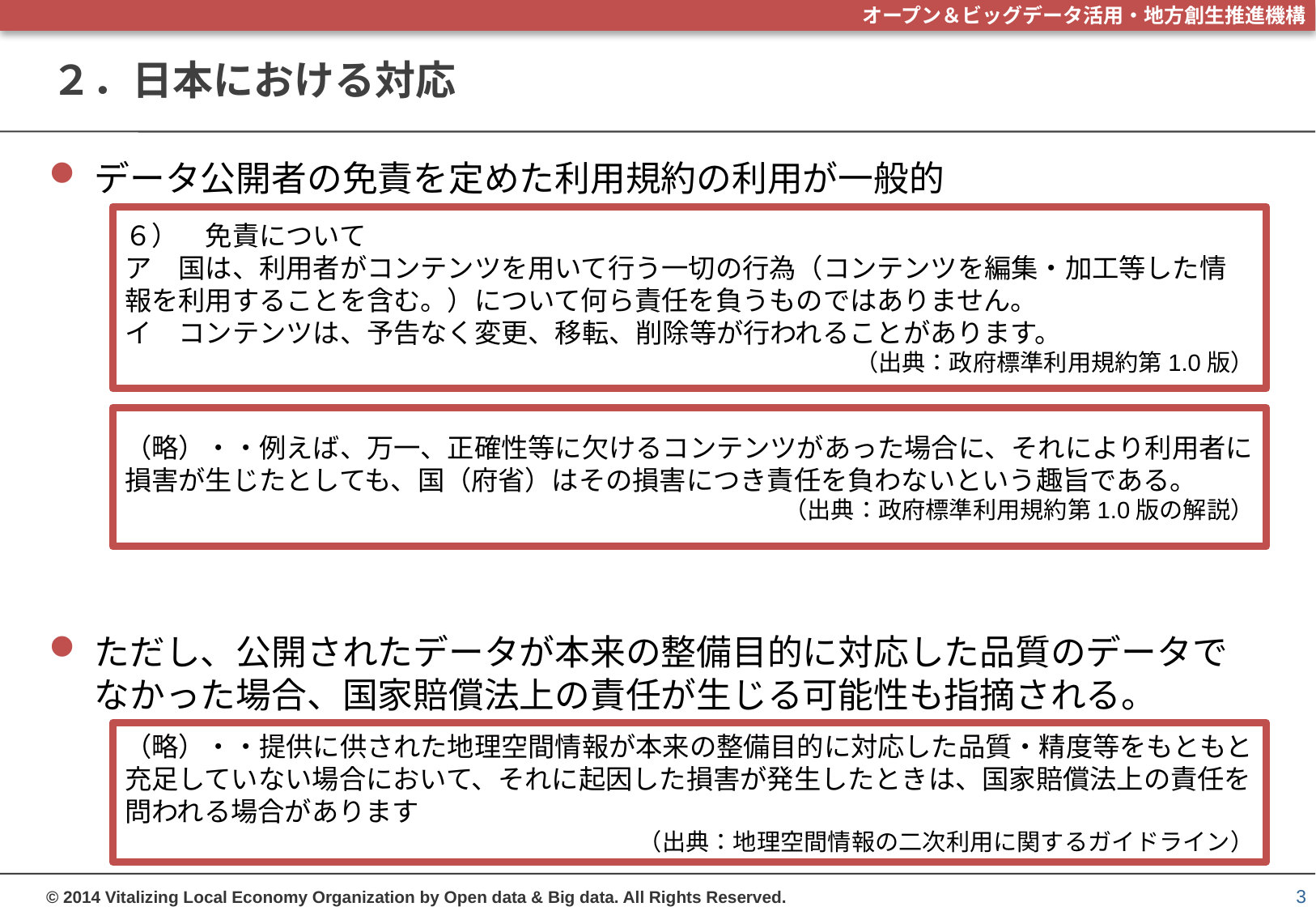

# ２．日本における対応
データ公開者の免責を定めた利用規約の利用が一般的

ただし、公開されたデータが本来の整備目的に対応した品質のデータでなかった場合、国家賠償法上の責任が生じる可能性も指摘される。

６）　免責について
ア　国は、利用者がコンテンツを用いて行う一切の行為（コンテンツを編集・加工等した情報を利用することを含む。）について何ら責任を負うものではありません。
イ　コンテンツは、予告なく変更、移転、削除等が行われることがあります。
（出典：政府標準利用規約第1.0版）
（略）・・例えば、万一、正確性等に欠けるコンテンツがあった場合に、それにより利用者に損害が生じたとしても、国（府省）はその損害につき責任を負わないという趣旨である。
（出典：政府標準利用規約第1.0版の解説）
（略）・・提供に供された地理空間情報が本来の整備目的に対応した品質・精度等をもともと充足していない場合において、それに起因した損害が発生したときは、国家賠償法上の責任を問われる場合があります
（出典：地理空間情報の二次利用に関するガイドライン）
3